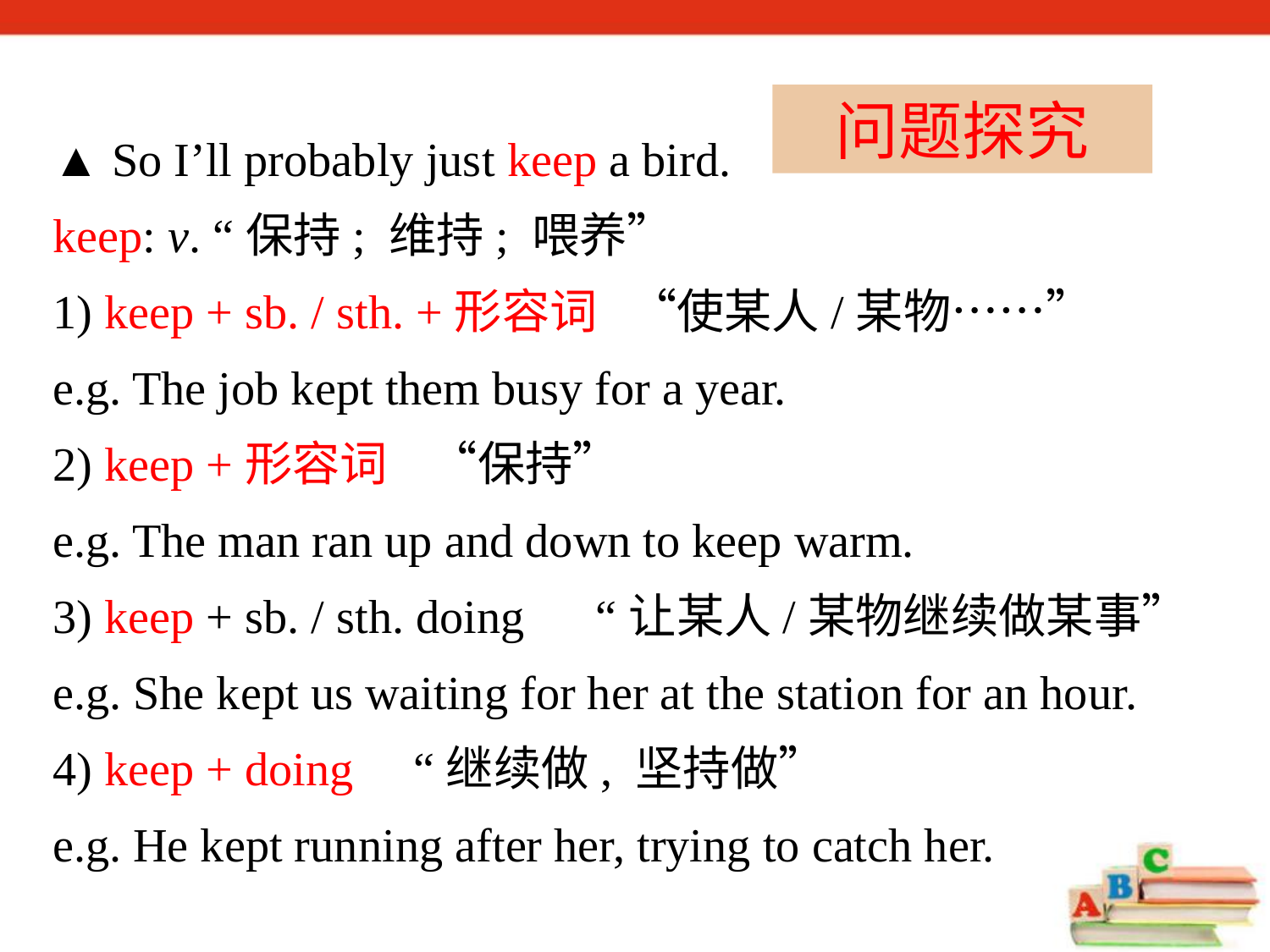

问题探究
▲ So I’ll probably just keep a bird.
keep: v. “保持; 维持; 喂养”
1) keep + sb. / sth. +形容词   “使某人/某物……”
e.g. The job kept them busy for a year.
2) keep +形容词    “保持”
e.g. The man ran up and down to keep warm.
3) keep + sb. / sth. doing      “让某人/某物继续做某事”
e.g. She kept us waiting for her at the station for an hour.
4) keep + doing     “继续做, 坚持做”
e.g. He kept running after her, trying to catch her.